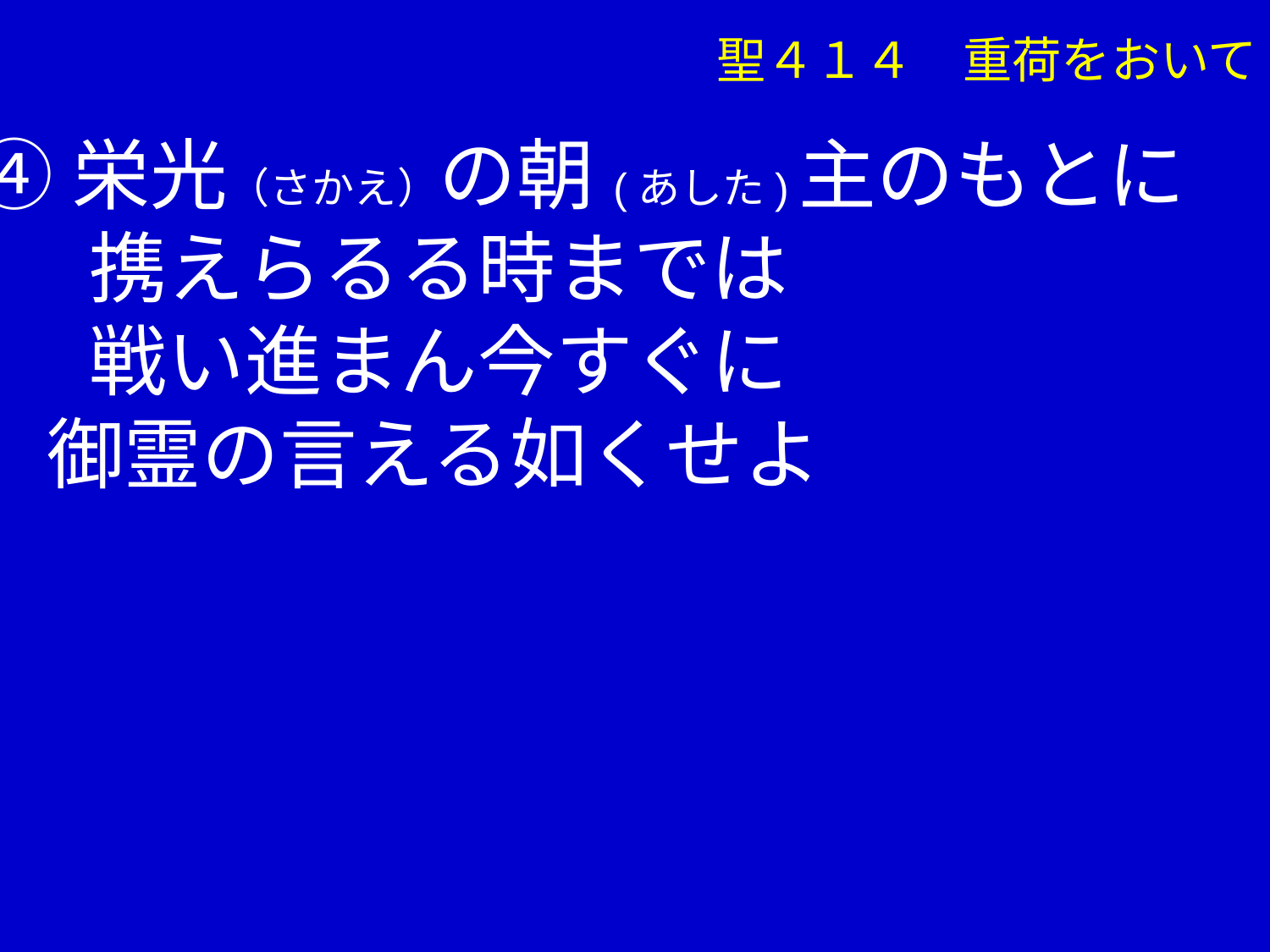

聖４１４　重荷をおいて
④栄光（さかえ）の朝(あした)主のもとに
 　携えらるる時までは
 　戦い進まん今すぐに
   御霊の言える如くせよ